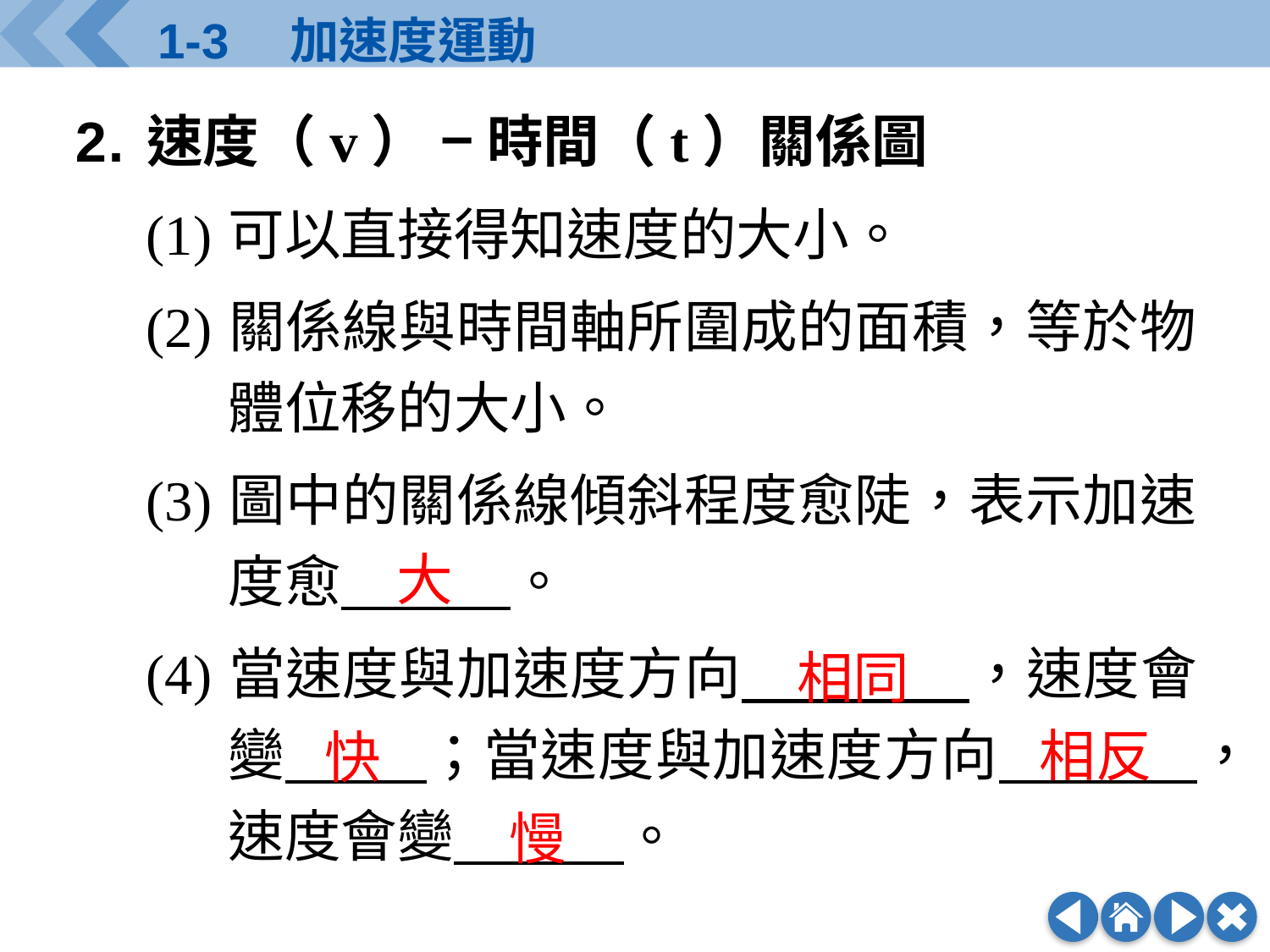

速度（v） − 時間（t）關係圖
(1)	可以直接得知速度的大小。
(2)	關係線與時間軸所圍成的面積，等於物體位移的大小。
(3)	圖中的關係線傾斜程度愈陡，表示加速度愈　　　。
(4)	當速度與加速度方向　　　　，速度會變　　  ；當速度與加速度方向　　　  ，速度會變　　　。
大
相同
相反
快
慢